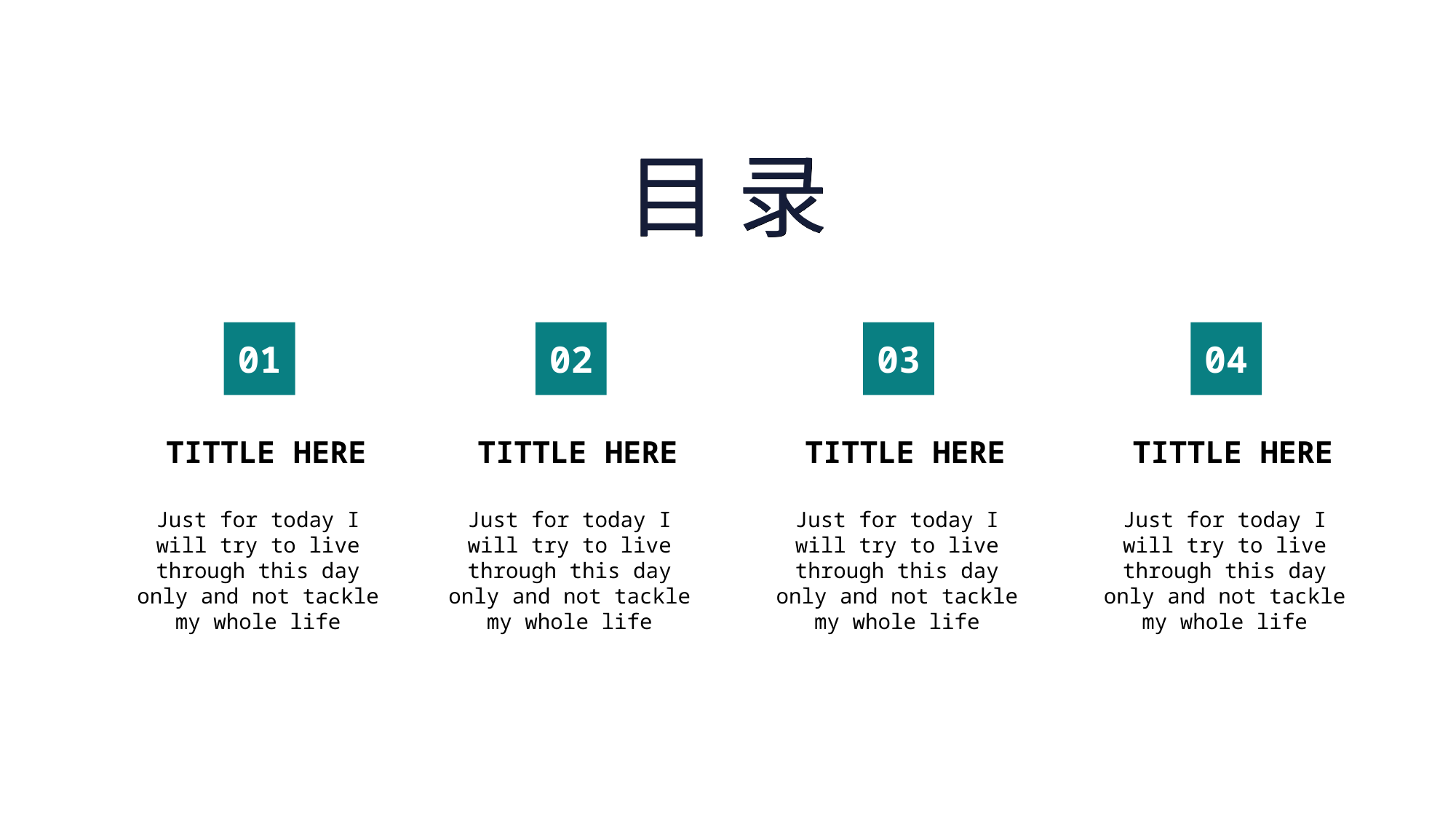

目 录
01
02
03
04
TITTLE HERE
TITTLE HERE
TITTLE HERE
TITTLE HERE
Just for today I will try to live through this day only and not tackle my whole life
Just for today I will try to live through this day only and not tackle my whole life
Just for today I will try to live through this day only and not tackle my whole life
Just for today I will try to live through this day only and not tackle my whole life